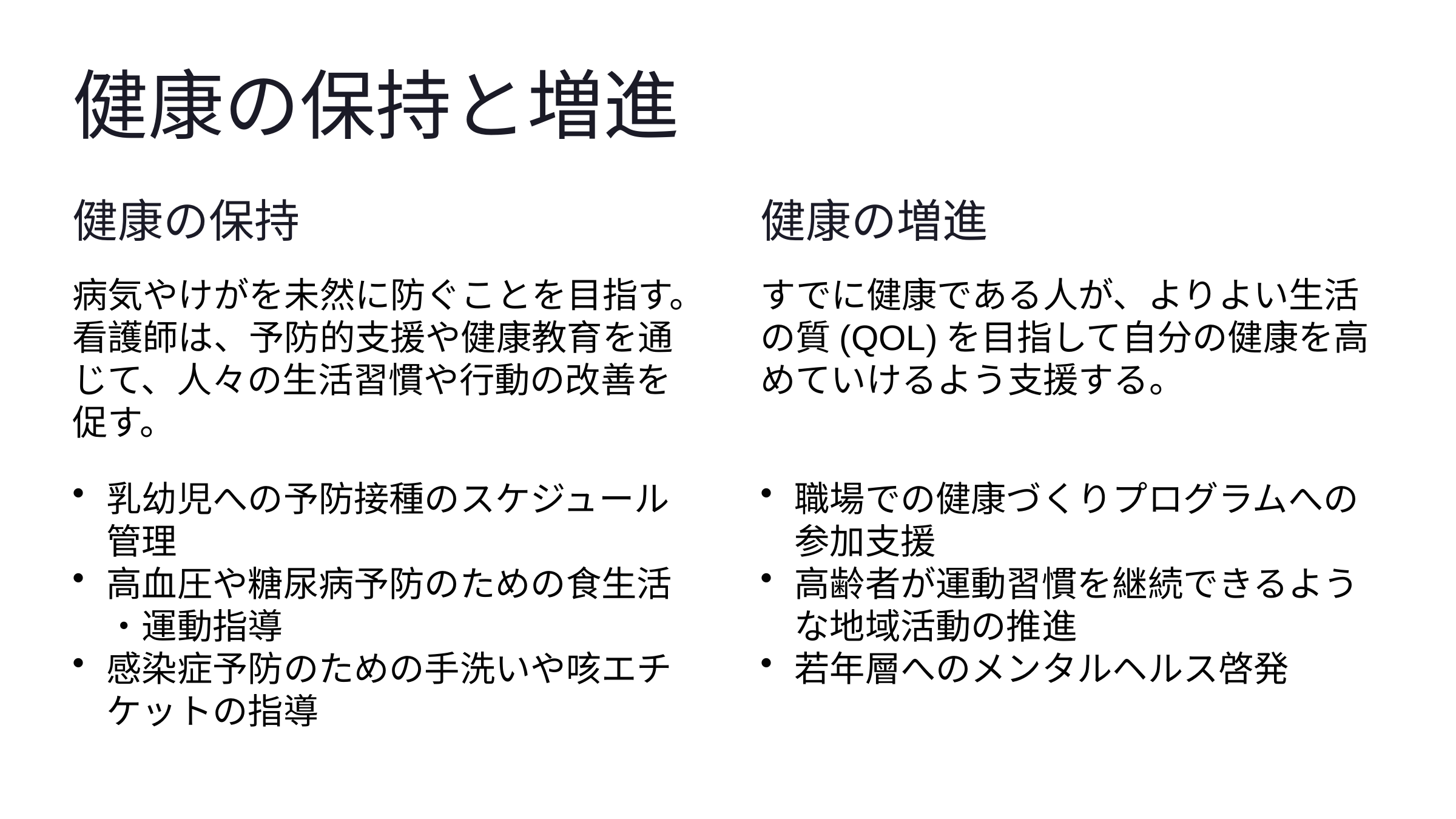

健康の保持と増進
健康の保持
健康の増進
病気やけがを未然に防ぐことを目指す。看護師は、予防的支援や健康教育を通じて、人々の生活習慣や行動の改善を促す。
すでに健康である人が、よりよい生活の質(QOL)を目指して自分の健康を高めていけるよう支援する。
乳幼児への予防接種のスケジュール管理
高血圧や糖尿病予防のための食生活・運動指導
感染症予防のための手洗いや咳エチケットの指導
職場での健康づくりプログラムへの参加支援
高齢者が運動習慣を継続できるような地域活動の推進
若年層へのメンタルヘルス啓発